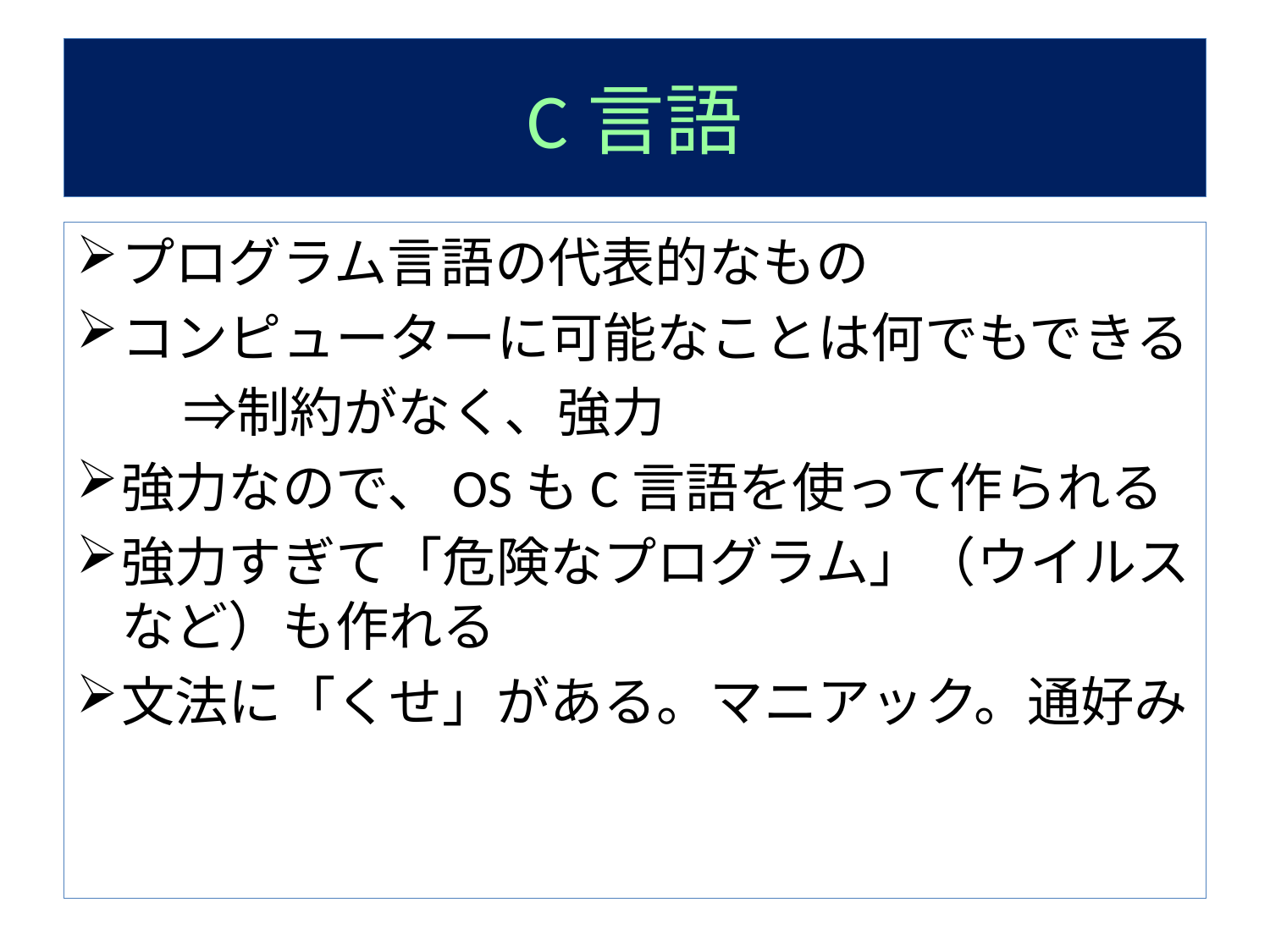

# C言語
プログラム言語の代表的なもの
コンピューターに可能なことは何でもできる
　　⇒制約がなく、強力
強力なので、OSもC言語を使って作られる
強力すぎて「危険なプログラム」（ウイルスなど）も作れる
文法に「くせ」がある。マニアック。通好み